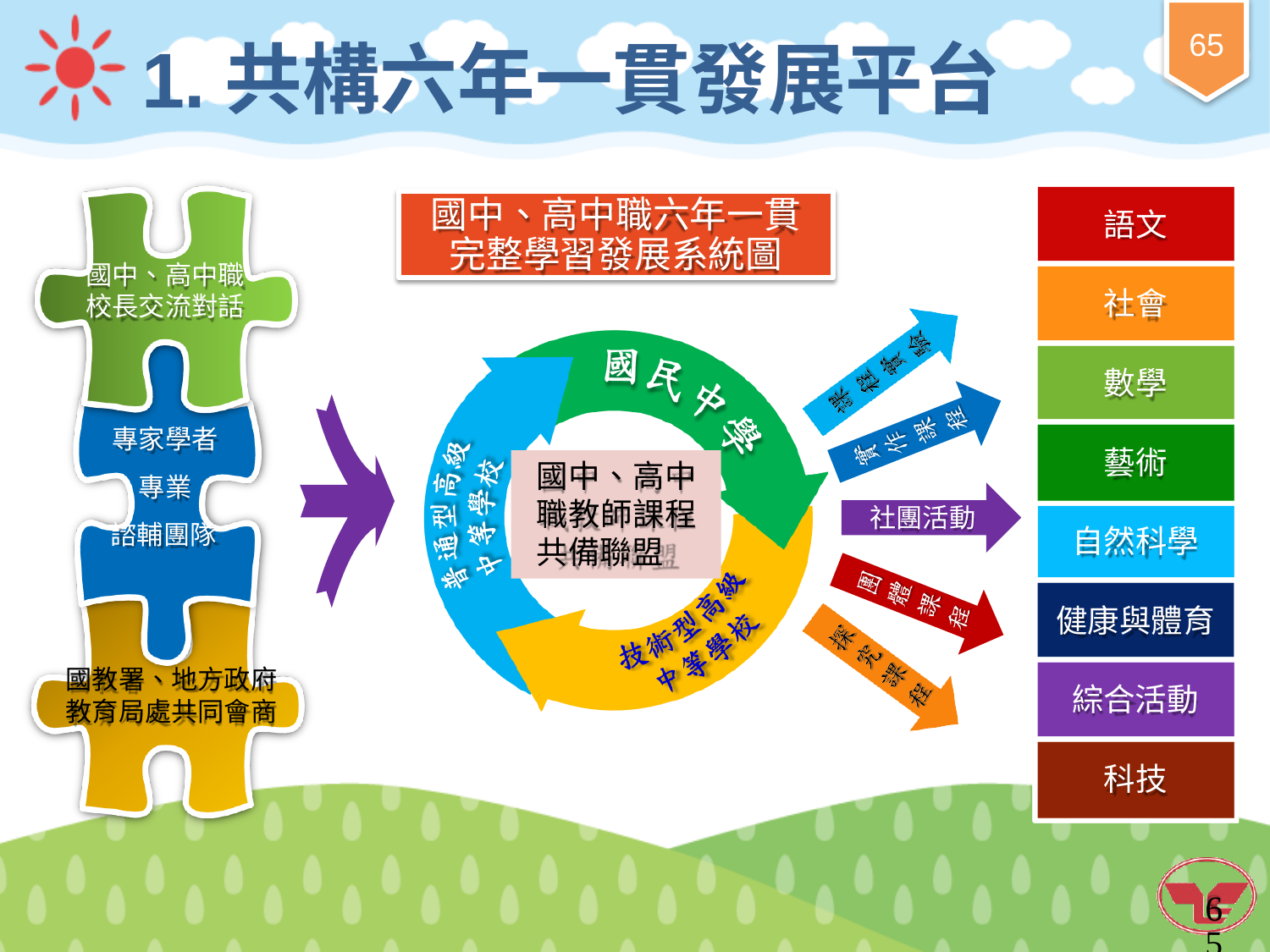

# 1.共構六年一貫發展平台

國中、高中職六年一貫 完整學習發展系統圖
語文

國中、高中職 校長交流對話

社會

數學
專家學者 專業
諮輔團隊

藝術
國中、高中 職教師課程 共備聯盟

社團活動
自然科學

健康與體育

國教署、地方政府 教育局處共同會商
綜合活動

科技
65